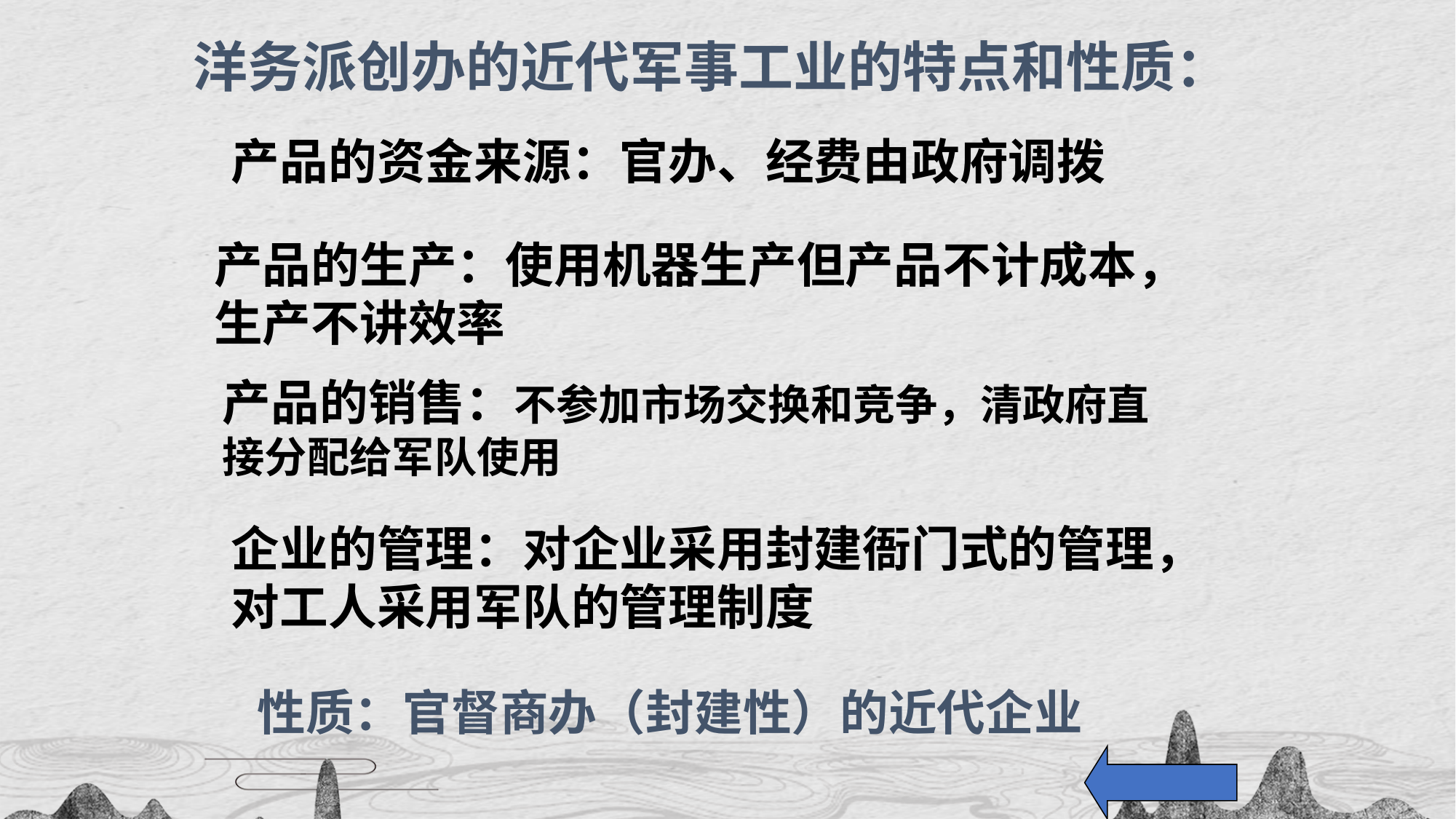

洋务派创办的近代军事工业的特点和性质：
产品的资金来源：官办、经费由政府调拨
产品的生产：使用机器生产但产品不计成本，生产不讲效率
产品的销售：不参加市场交换和竞争，清政府直接分配给军队使用
企业的管理：对企业采用封建衙门式的管理，对工人采用军队的管理制度
性质：官督商办（封建性）的近代企业